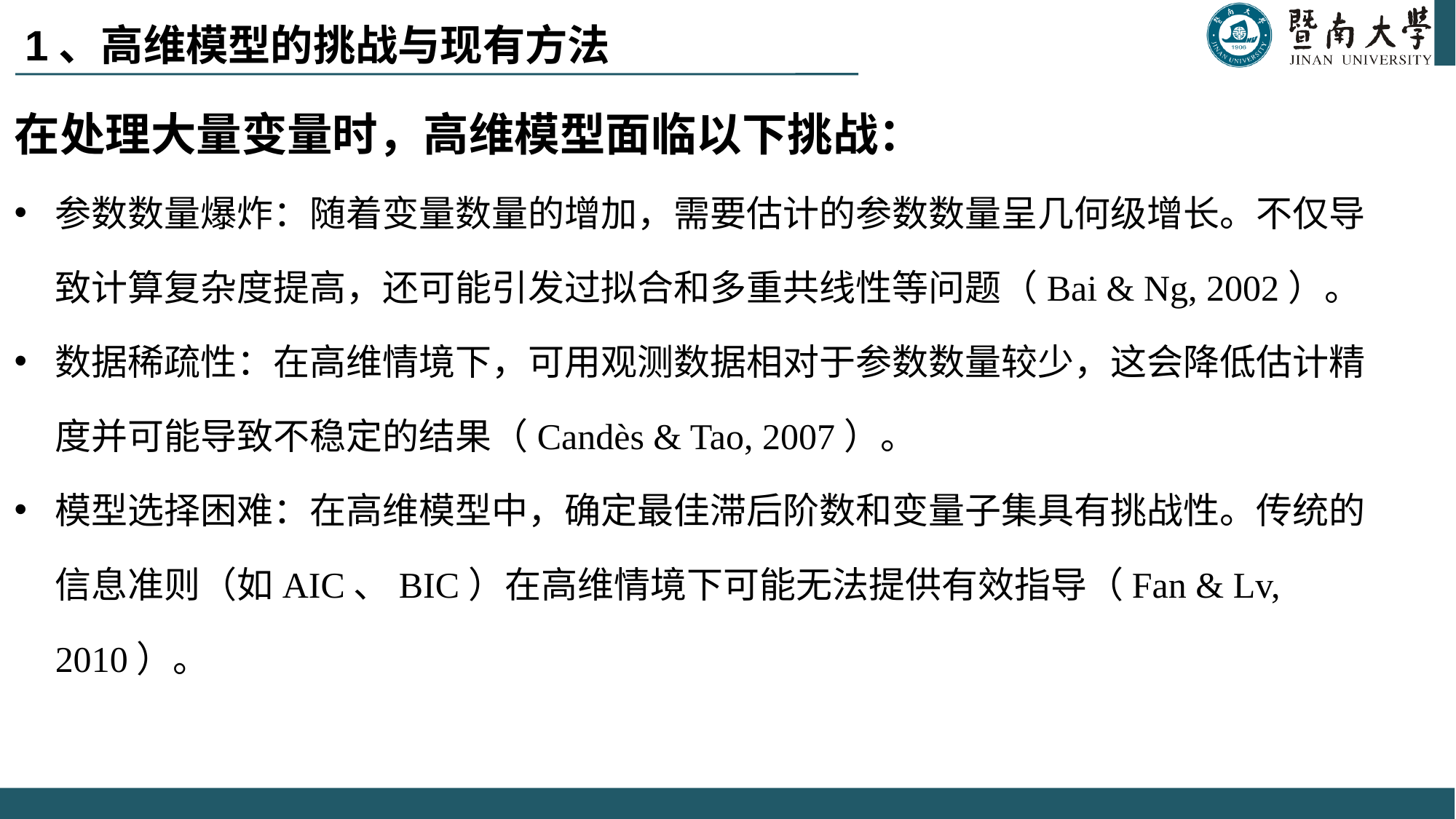

# 1、高维模型的挑战与现有方法
在处理大量变量时，高维模型面临以下挑战：
参数数量爆炸：随着变量数量的增加，需要估计的参数数量呈几何级增长。不仅导致计算复杂度提高，还可能引发过拟合和多重共线性等问题（Bai & Ng, 2002）。
数据稀疏性：在高维情境下，可用观测数据相对于参数数量较少，这会降低估计精度并可能导致不稳定的结果（Candès & Tao, 2007）。
模型选择困难：在高维模型中，确定最佳滞后阶数和变量子集具有挑战性。传统的信息准则（如AIC、BIC）在高维情境下可能无法提供有效指导（Fan & Lv, 2010）。